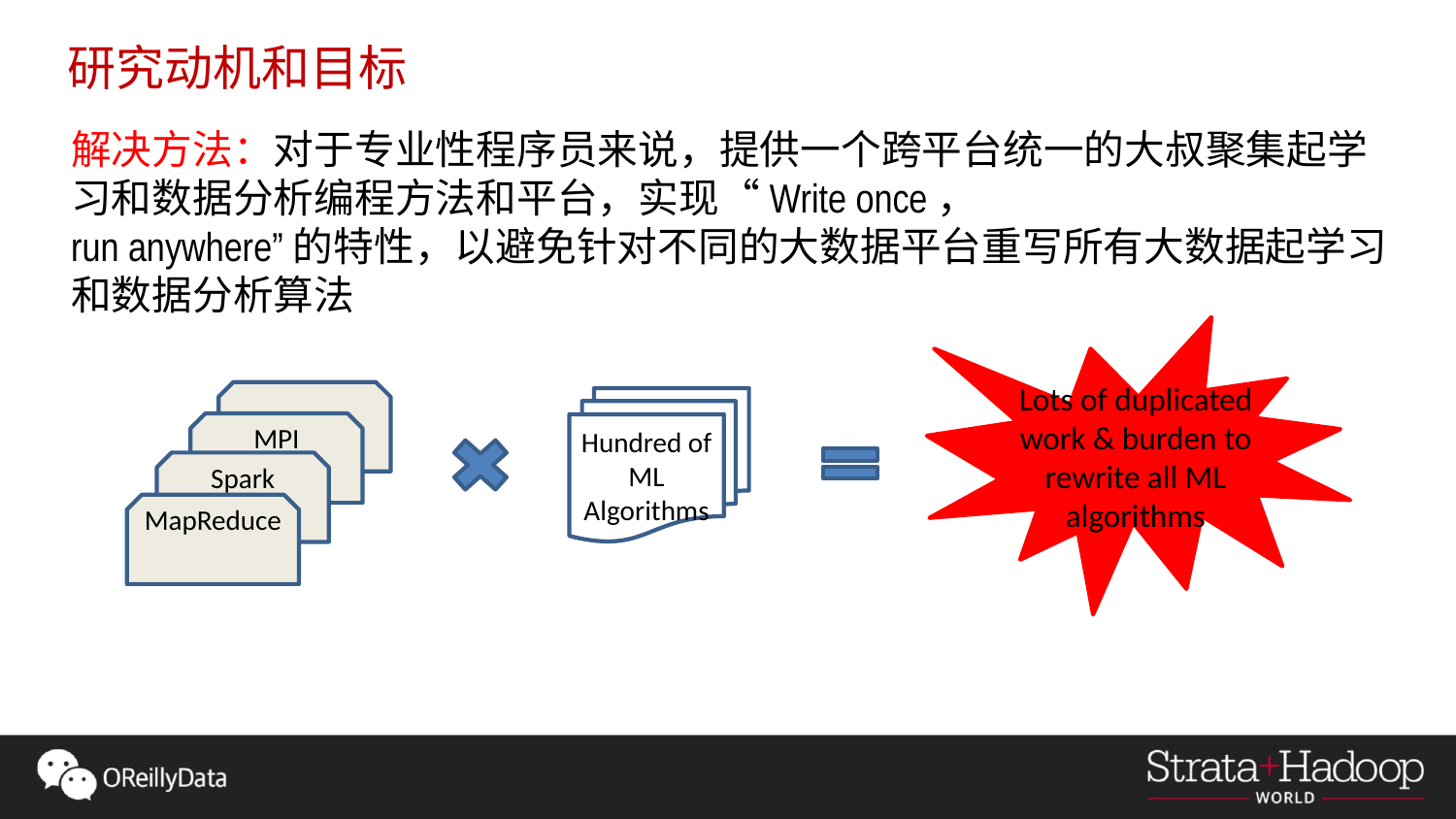

研究动机和目标
解决方法：对于专业性程序员来说，提供一个跨平台统一的大叔聚集起学习和数据分析编程方法和平台，实现“Write once，
run anywhere”的特性，以避免针对不同的大数据平台重写所有大数据起学习和数据分析算法

Lots of duplicated work & burden to rewrite all ML algorithms
……
Hundred of ML Algorithms
MPI

Spark
MapReduce